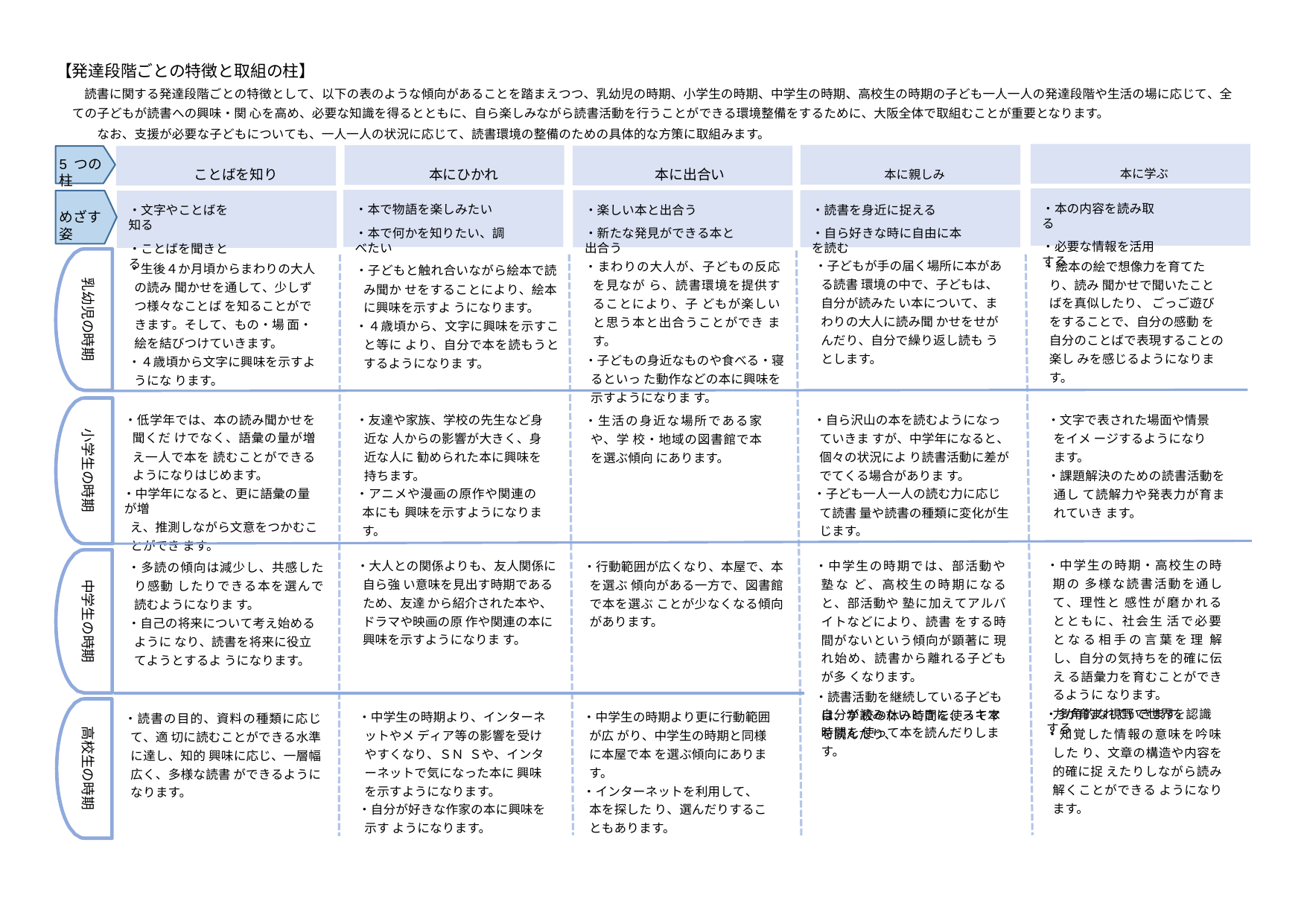

【発達段階ごとの特徴と取組の柱】
読書に関する発達段階ごとの特徴として、以下の表のような傾向があることを踏まえつつ、乳幼児の時期、小学生の時期、中学生の時期、高校生の時期の子ども一人一人の発達段階や生活の場に応じて、全ての子どもが読書への興味・関 心を高め、必要な知識を得るとともに、自ら楽しみながら読書活動を行うことができる環境整備をするために、大阪全体で取組むことが重要となります。
なお、支援が必要な子どもについても、一人一人の状況に応じて、読書環境の整備のための具体的な方策に取組みます。

5 つの柱
ことばを知り	本にひかれ	本に出合い	本に親しみ	本に学ぶ

・本の内容を読み取る
・必要な情報を活用する
・本で物語を楽しみたい
・本で何かを知りたい、調べたい
・楽しい本と出合う
・新たな発見ができる本と出合う
・読書を身近に捉える
・自ら好きな時に自由に本を読む
・文字やことばを知る
・ことばを聞きとる
めざす姿

・子どもが手の届く場所に本がある読書 環境の中で、子どもは、自分が読みた い本について、まわりの大人に読み聞 かせをせがんだり、自分で繰り返し読も うとします。
・絵本の絵で想像力を育てたり、読み 聞かせで聞いたことばを真似したり、 ごっご遊びをすることで、自分の感動 を自分のことばで表現することの楽し みを感じるようになります。
・まわりの大人が、子どもの反応を見なが ら、読書環境を提供することにより、子 どもが楽しいと思う本と出合うことができ ます。
・子どもの身近なものや食べる・寝るといっ た動作などの本に興味を示すようになりま す。

・生後４か月頃からまわりの大人の読み 聞かせを通して、少しずつ様々なことば を知ることができます。そして、もの・場 面・絵を結びつけていきます。
・４歳頃から文字に興味を示すようにな ります。
・子どもと触れ合いながら絵本で読み聞か せをすることにより、絵本に興味を示すよ うになります。
・４歳頃から、文字に興味を示すこと等に より、自分で本を読もうとするようになりま す。
乳幼児の時期

・低学年では、本の読み聞かせを聞くだ けでなく、語彙の量が増え一人で本を 読むことができるようになりはじめます。
・中学年になると、更に語彙の量が増
え、推測しながら文意をつかむことができ ます。
・友達や家族、学校の先生など身近な 人からの影響が大きく、身近な人に 勧められた本に興味を持ちます。
・アニメや漫画の原作や関連の本にも 興味を示すようになります。
・自ら沢山の本を読むようになっていきま すが、中学年になると、個々の状況によ り読書活動に差がでてくる場合がありま す。
・子ども一人一人の読む力に応じて読書 量や読書の種類に変化が生じます。
・文字で表された場面や情景をイメ ージするようになります。
・課題解決のための読書活動を通し て読解力や発表力が育まれていき ます。
・生活の身近な場所である家や、学 校・地域の図書館で本を選ぶ傾向 にあります。
小学生の時期

・中学生の時期・高校生の時期の 多様な読書活動を通して、理性と 感性が磨かれるとともに、社会生 活で必要となる相手の言葉を理 解し、自分の気持ちを的確に伝え る語彙力を育むことができるように なります。
・多角的な視野で世界を認識する
・大人との関係よりも、友人関係に自ら強 い意味を見出す時期であるため、友達 から紹介された本や、ドラマや映画の原 作や関連の本に興味を示すようになりま す。
・中学生の時期では、部活動や塾な ど、高校生の時期になると、部活動や 塾に加えてアルバイトなどにより、読書 をする時間がないという傾向が顕著に 現れ始め、読書から離れる子どもが多 くなります。
・読書活動を継続している子どもは、学 校の休み時間を使って本を読んだり、
・行動範囲が広くなり、本屋で、本を選ぶ 傾向がある一方で、図書館で本を選ぶ ことが少なくなる傾向があります。
・多読の傾向は減少し、共感したり感動 したりできる本を選んで読むようになりま す。
・自己の将来について考え始めるように なり、読書を将来に役立てようとするよ うになります。
中学生の時期

力が育まれていきます。
・知覚した情報の意味を吟味した り、文章の構造や内容を的確に捉 えたりしながら読み解くことができる ようになります。
自分が読みたいときに、スキマ時間を 使って本を読んだりします。
・中学生の時期より、インターネットやメ ディア等の影響を受けやすくなり、ＳＮ  Ｓや、インターネットで気になった本に 興味を示すようになります。
・自分が好きな作家の本に興味を示す ようになります。
・中学生の時期より更に行動範囲が広 がり、中学生の時期と同様に本屋で本 を選ぶ傾向にあります。
・インターネットを利用して、本を探した り、選んだりすることもあります。
・読書の目的、資料の種類に応じて、適 切に読むことができる水準に達し、知的 興味に応じ、一層幅広く、多様な読書 ができるようになります。
高校生の時期